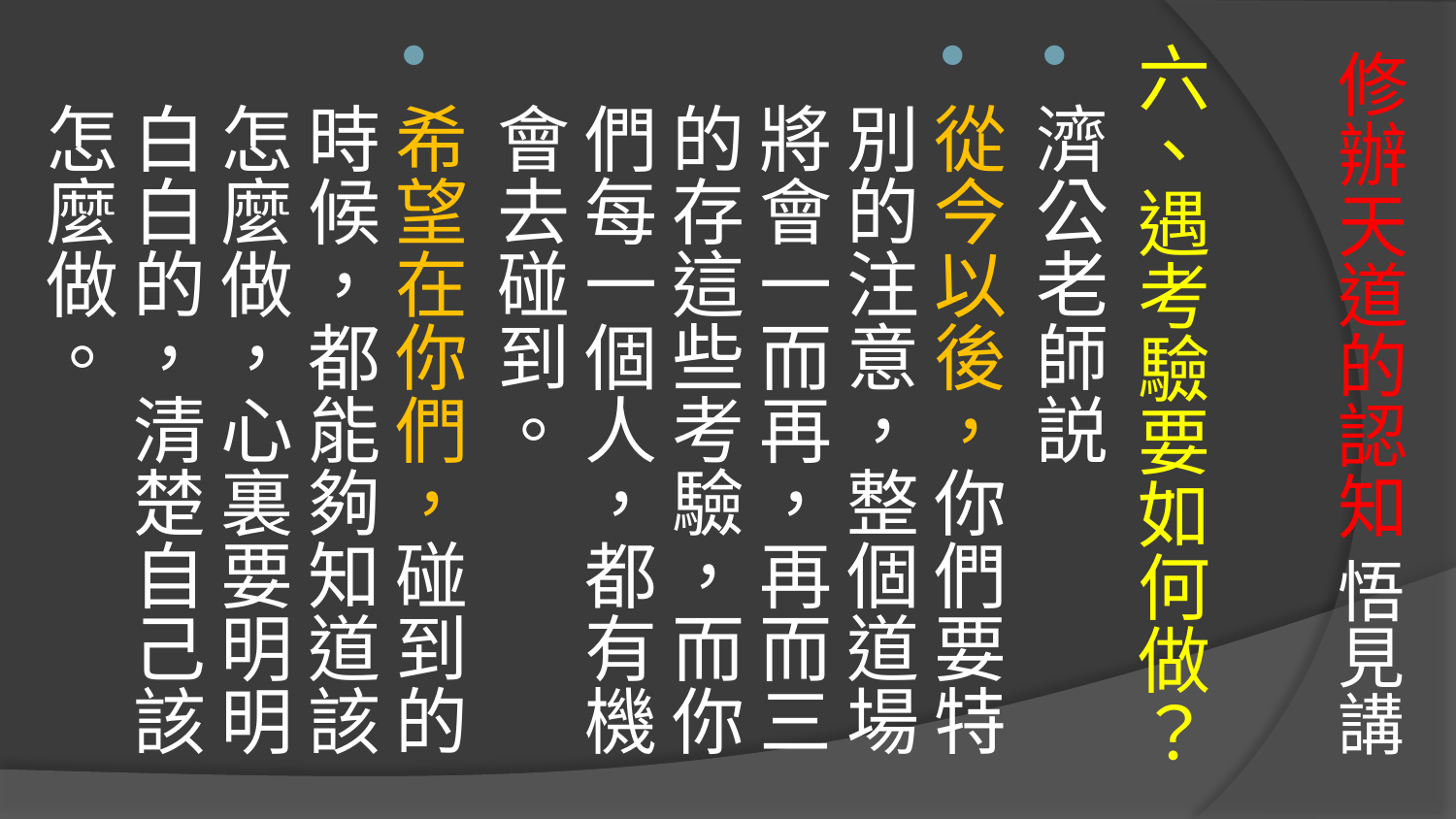

# 修辦天道的認知 悟見講
六、遇考驗要如何做？
濟公老師説
從今以後，你們要特別的注意，整個道場將會一而再，再而三的存這些考驗，而你們每一個人，都有機會去碰到。
希望在你們，碰到的時候，都能夠知道該怎麼做，心裏要明明白白的，清楚自己該怎麼做。